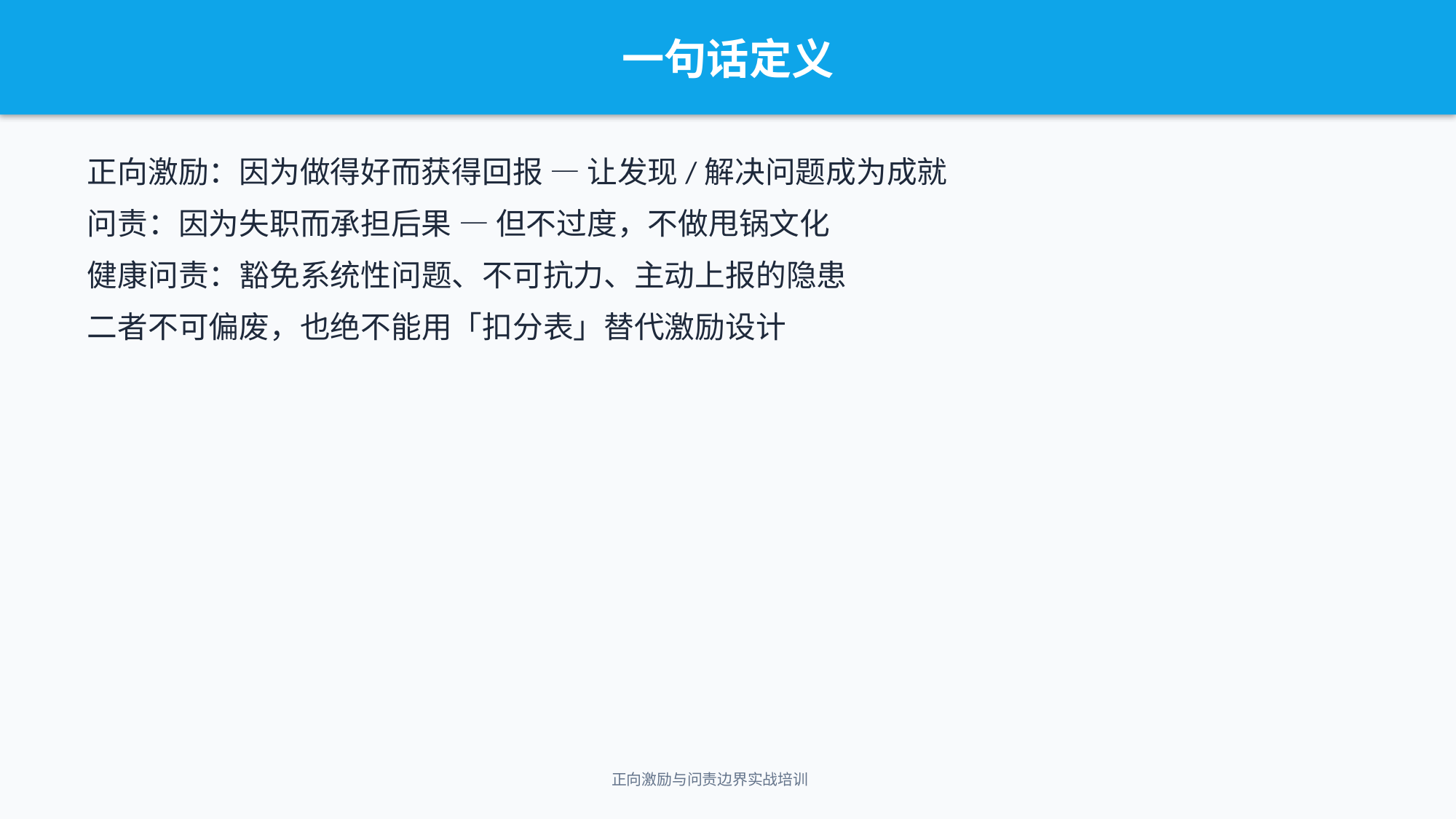

一句话定义
正向激励：因为做得好而获得回报 — 让发现/解决问题成为成就
问责：因为失职而承担后果 — 但不过度，不做甩锅文化
健康问责：豁免系统性问题、不可抗力、主动上报的隐患
二者不可偏废，也绝不能用「扣分表」替代激励设计
正向激励与问责边界实战培训